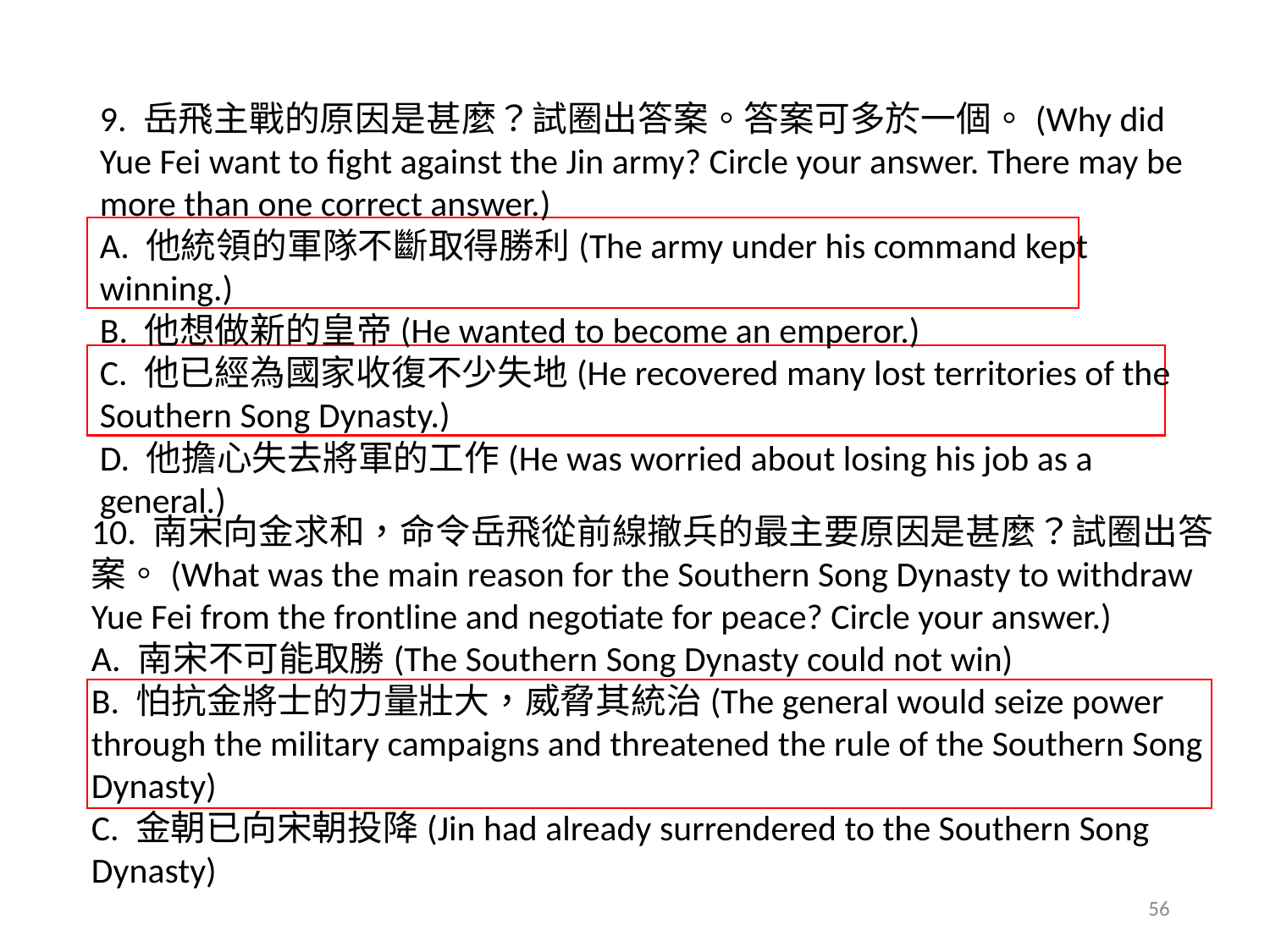

9. 岳飛主戰的原因是甚麼？試圈出答案。答案可多於一個。(Why did Yue Fei want to fight against the Jin army? Circle your answer. There may be more than one correct answer.)
A. 他統領的軍隊不斷取得勝利(The army under his command kept winning.)
B. 他想做新的皇帝(He wanted to become an emperor.)
C. 他已經為國家收復不少失地(He recovered many lost territories of the Southern Song Dynasty.)
D. 他擔心失去將軍的工作(He was worried about losing his job as a general.)

10. 南宋向金求和，命令岳飛從前線撤兵的最主要原因是甚麼？試圈出答案。(What was the main reason for the Southern Song Dynasty to withdraw Yue Fei from the frontline and negotiate for peace? Circle your answer.)
A. 南宋不可能取勝(The Southern Song Dynasty could not win)
B. 怕抗金將士的力量壯大，威脅其統治(The general would seize power through the military campaigns and threatened the rule of the Southern Song Dynasty)
C. 金朝已向宋朝投降(Jin had already surrendered to the Southern Song Dynasty)

56